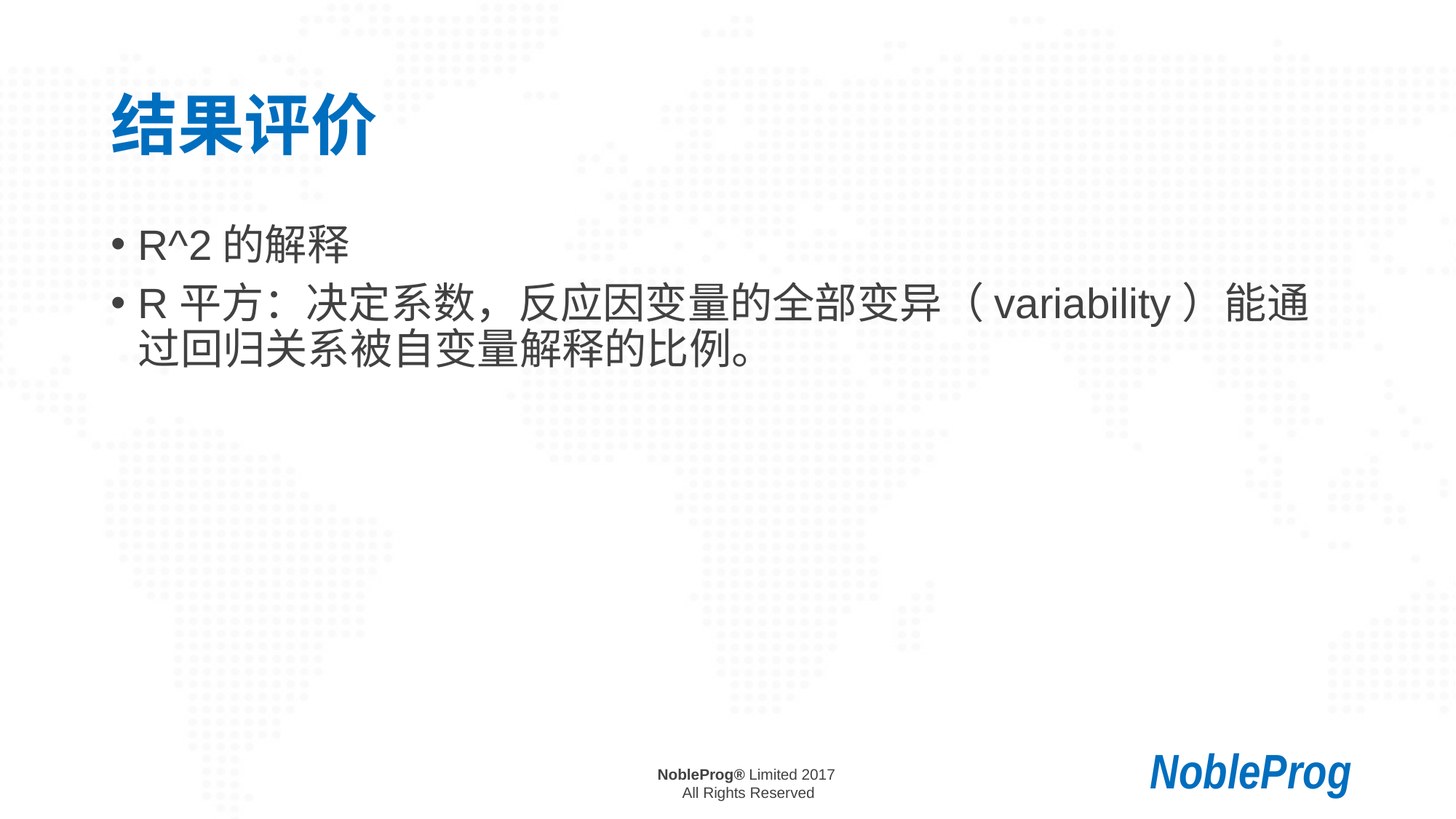

# 结果评价
R^2的解释
R平方：决定系数，反应因变量的全部变异（variability）能通过回归关系被自变量解释的比例。